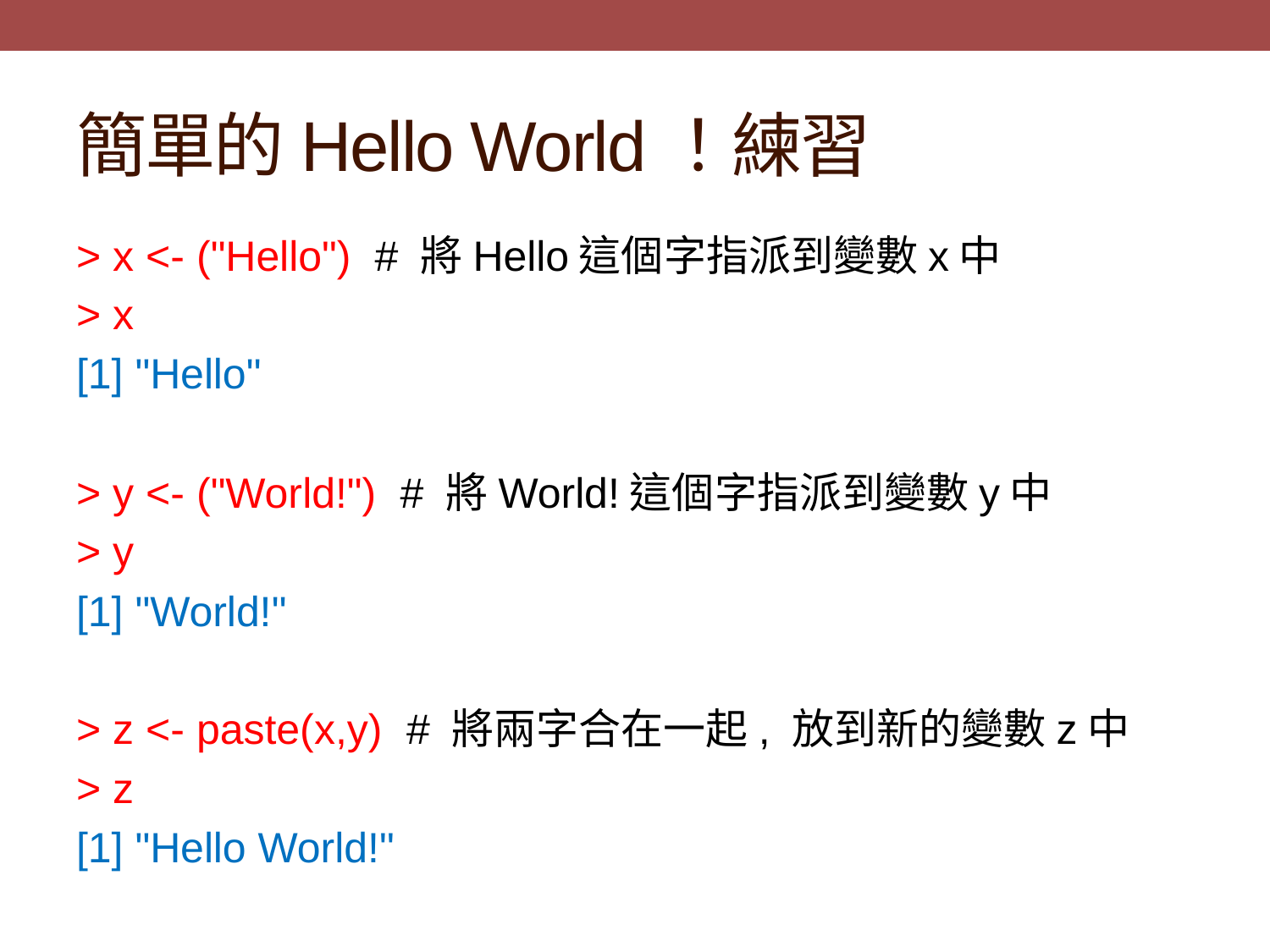

# 簡單的Hello World！練習
> x <- ("Hello")  # 將Hello這個字指派到變數x中
> x
[1] "Hello"

> y <- ("World!")  # 將World!這個字指派到變數y中
> y
[1] "World!"

> z <- paste(x,y)  # 將兩字合在一起, 放到新的變數z中
> z
[1] "Hello World!"